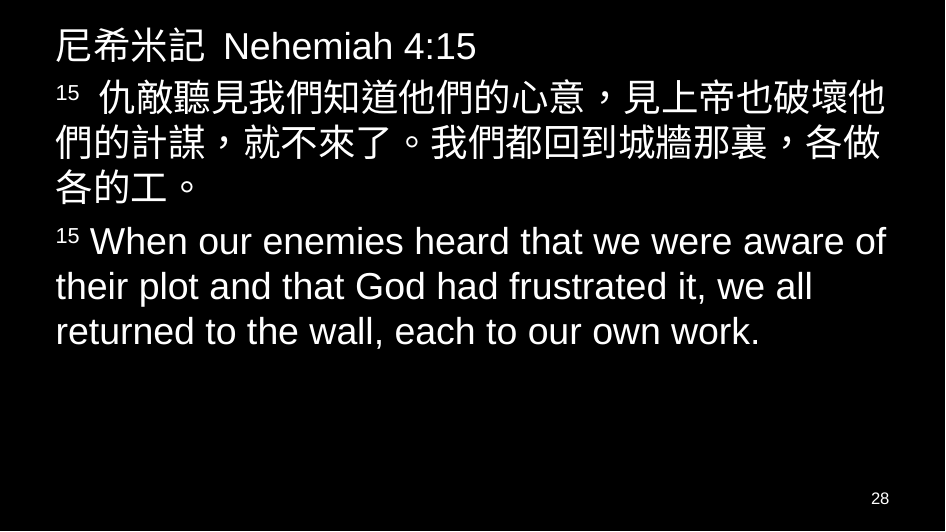

尼希米記 Nehemiah 4:15
15 仇敵聽見我們知道他們的心意，見上帝也破壞他們的計謀，就不來了。我們都回到城牆那裏，各做各的工。
15 When our enemies heard that we were aware of their plot and that God had frustrated it, we all returned to the wall, each to our own work.

28